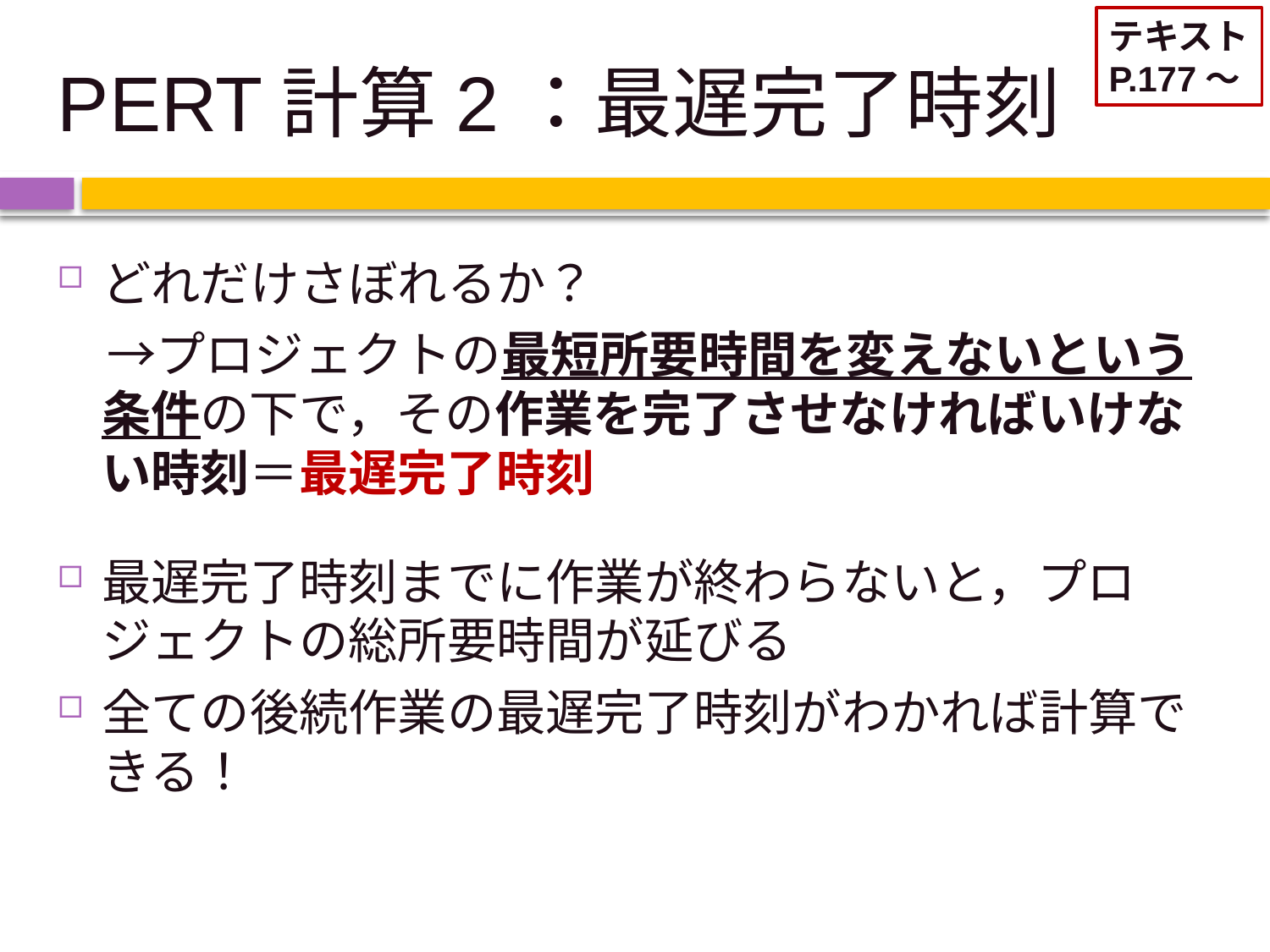

テキスト
P.177～
# PERT計算2：最遅完了時刻
どれだけさぼれるか？
　→プロジェクトの最短所要時間を変えないという条件の下で，その作業を完了させなければいけない時刻＝最遅完了時刻

最遅完了時刻までに作業が終わらないと，プロジェクトの総所要時間が延びる
全ての後続作業の最遅完了時刻がわかれば計算できる！